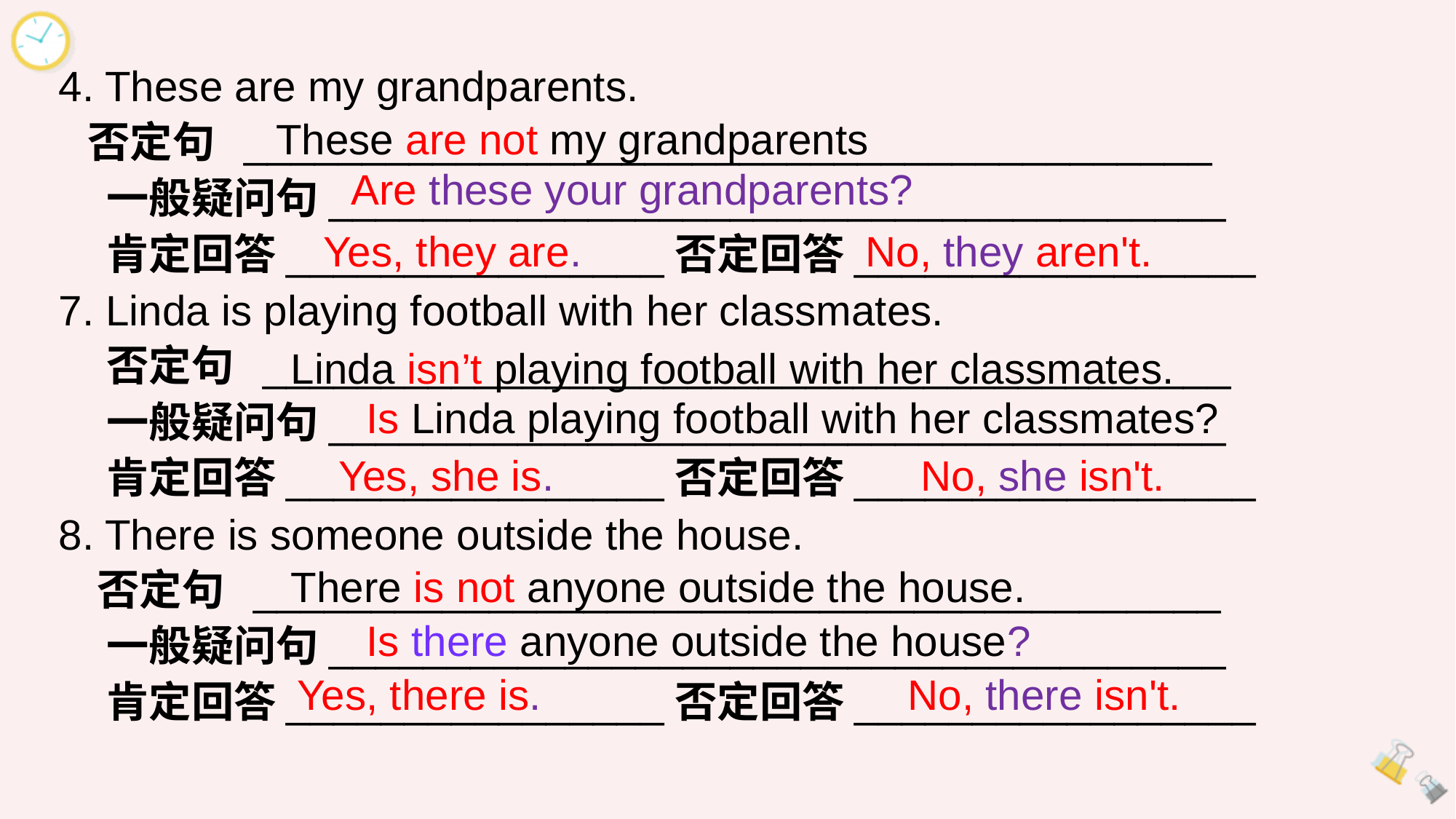

4. These are my grandparents.
  否定句  _________________________________________
    一般疑问句______________________________________
    肯定回答________________否定回答_________________
7. Linda is playing football with her classmates.
    否定句  _________________________________________
    一般疑问句______________________________________
    肯定回答________________否定回答_________________
8. There is someone outside the house.
   否定句  _________________________________________
    一般疑问句______________________________________
    肯定回答________________否定回答_________________
 These are not my grandparents
Are these your grandparents?
Yes, they are.                        No, they aren't.
 Linda isn’t playing football with her classmates.
Is Linda playing football with her classmates?
Yes, she is.                               No, she isn't.
 There is not anyone outside the house.
Is there anyone outside the house?
Yes, there is.                               No, there isn't.